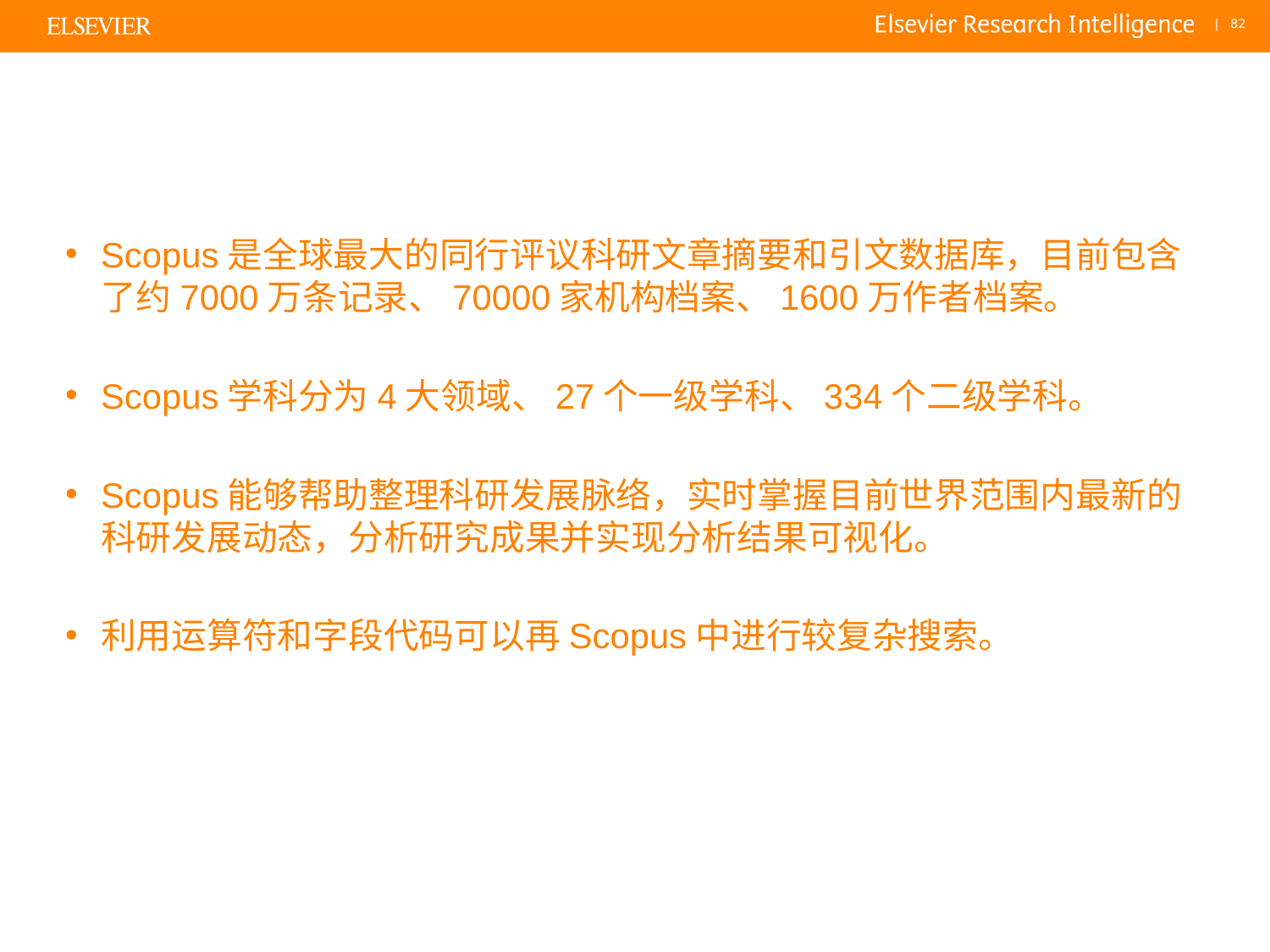

#

Scopus是全球最大的同行评议科研文章摘要和引文数据库，目前包含了约7000万条记录、70000家机构档案、1600万作者档案。

Scopus学科分为4大领域、27个一级学科、334个二级学科。

Scopus能够帮助整理科研发展脉络，实时掌握目前世界范围内最新的科研发展动态，分析研究成果并实现分析结果可视化。

利用运算符和字段代码可以再Scopus中进行较复杂搜索。